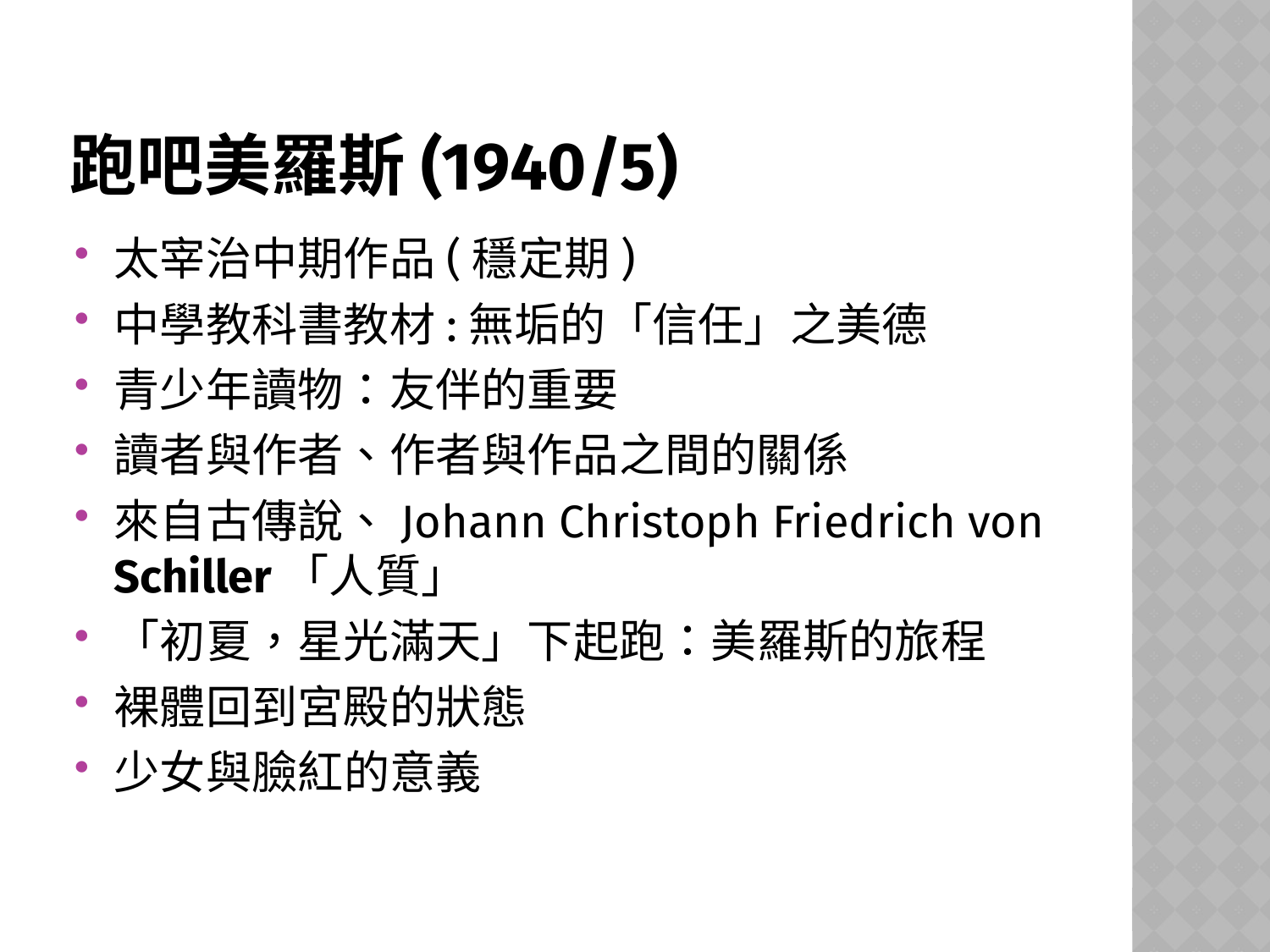

# 跑吧美羅斯(1940/5)
太宰治中期作品(穩定期)
中學教科書教材:無垢的「信任」之美德
青少年讀物：友伴的重要
讀者與作者、作者與作品之間的關係
來自古傳說、Johann Christoph Friedrich von Schiller「人質」
「初夏，星光滿天」下起跑：美羅斯的旅程
裸體回到宮殿的狀態
少女與臉紅的意義